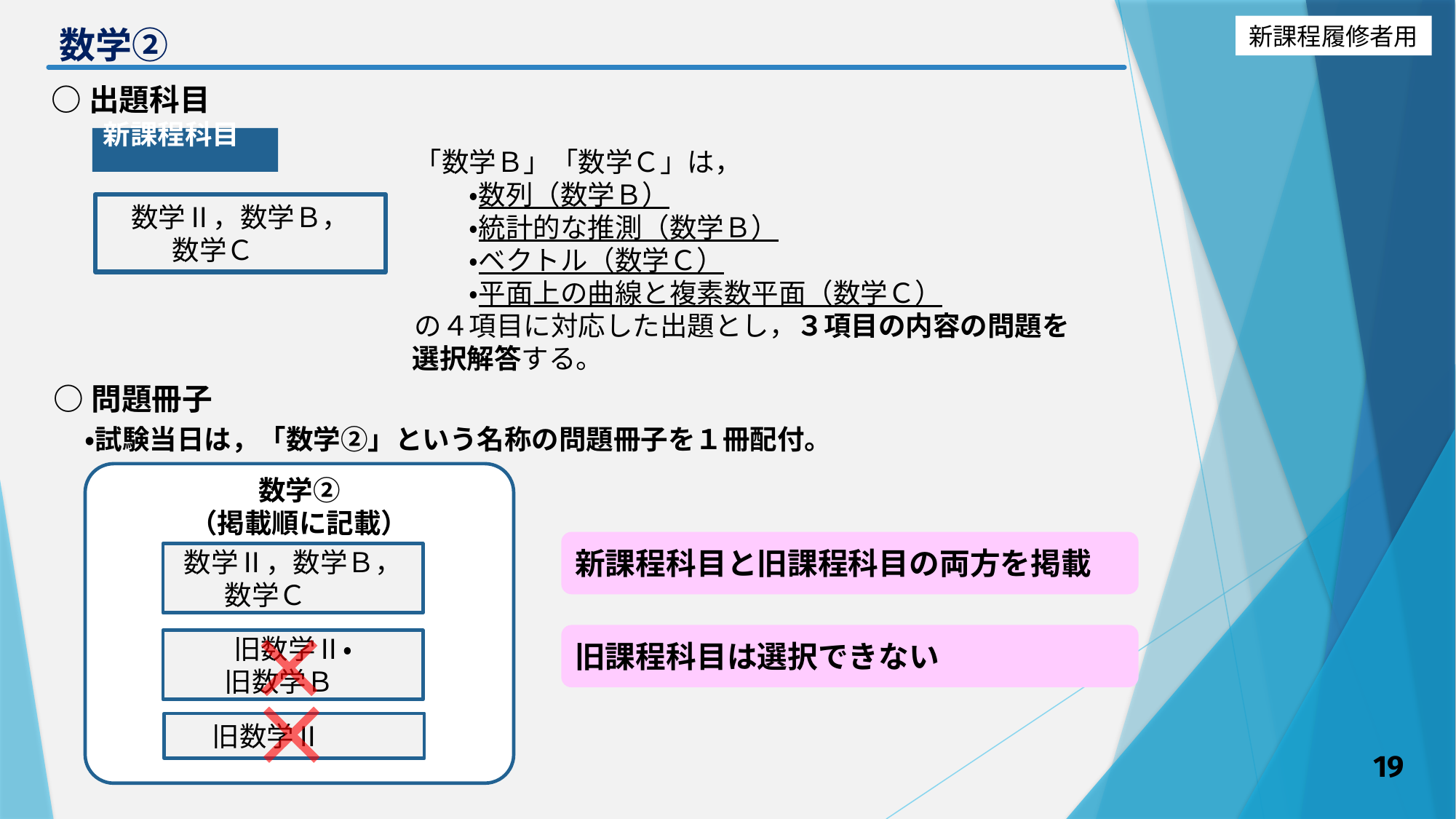

# 数学②
○出題科目
新課程科目
　「数学Ｂ」「数学Ｃ」は，
　　　・数列（数学Ｂ）
　　　・統計的な推測（数学Ｂ）
　　　・ベクトル（数学Ｃ）
　　　・平面上の曲線と複素数平面（数学Ｃ）
　の４項目に対応した出題とし，３項目の内容の問題を
   選択解答する。

数学Ⅱ，数学Ｂ，
数学Ｃ
○問題冊子
・試験当日は，「数学②」という名称の問題冊子を１冊配付。

数学②
（掲載順に記載）

数学Ⅱ，数学Ｂ，
数学Ｃ
旧数学Ⅱ・
　旧数学Ｂ
旧数学Ⅱ
新課程科目と旧課程科目の両方を掲載

旧課程科目は選択できない

19